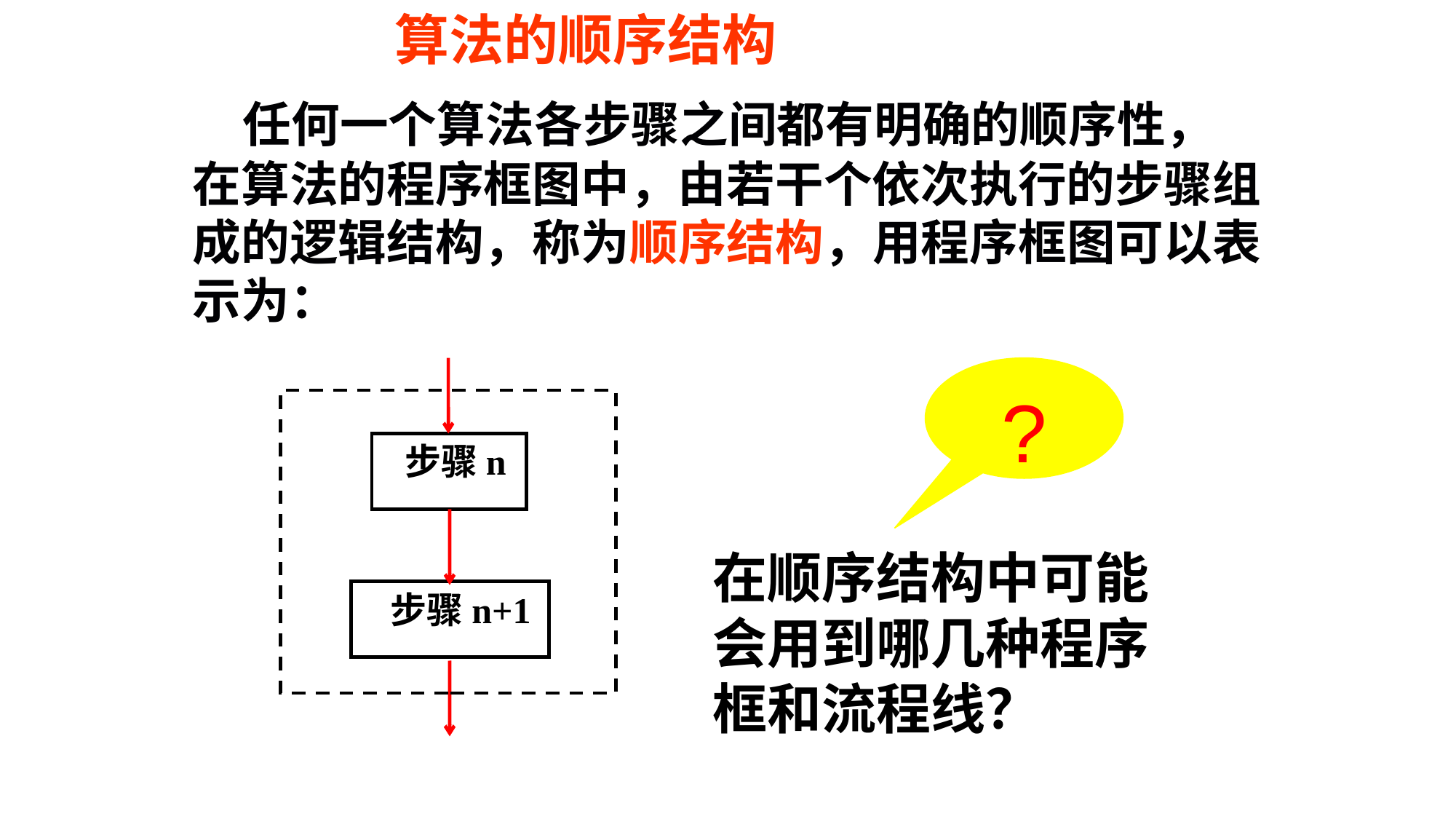

算法的顺序结构
   任何一个算法各步骤之间都有明确的顺序性，在算法的程序框图中，由若干个依次执行的步骤组成的逻辑结构，称为顺序结构，用程序框图可以表示为：

步骤n

步骤n+1

?
在顺序结构中可能会用到哪几种程序框和流程线？